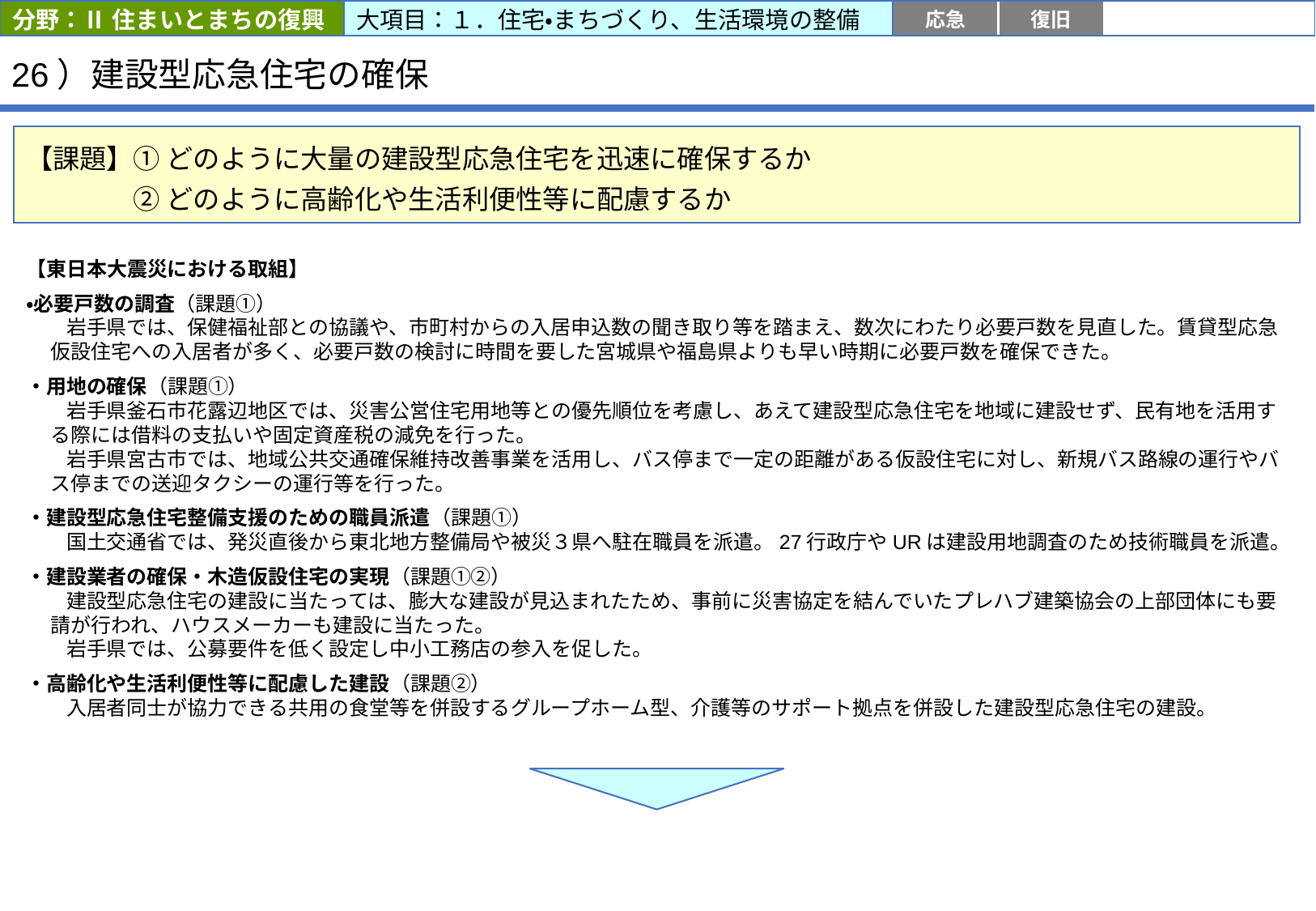

分野：Ⅱ 住まいとまちの復興
大項目：１．住宅・まちづくり、生活環境の整備
応急
復旧
復興前期
復興後期

# 26）建設型応急住宅の確保
【課題】① どのように大量の建設型応急住宅を迅速に確保するか
　　　　② どのように高齢化や生活利便性等に配慮するか
【東日本大震災における取組】
・必要戸数の調査（課題①）
　　岩手県では、保健福祉部との協議や、市町村からの入居申込数の聞き取り等を踏まえ、数次にわたり必要戸数を見直した。賃貸型応急仮設住宅への入居者が多く、必要戸数の検討に時間を要した宮城県や福島県よりも早い時期に必要戸数を確保できた。
・用地の確保（課題①）
　　岩手県釜石市花露辺地区では、災害公営住宅用地等との優先順位を考慮し、あえて建設型応急住宅を地域に建設せず、民有地を活用する際には借料の支払いや固定資産税の減免を行った。
　　岩手県宮古市では、地域公共交通確保維持改善事業を活用し、バス停まで一定の距離がある仮設住宅に対し、新規バス路線の運行やバス停までの送迎タクシーの運行等を行った。
・建設型応急住宅整備支援のための職員派遣（課題①）
　　国土交通省では、発災直後から東北地方整備局や被災３県へ駐在職員を派遣。27行政庁やURは建設用地調査のため技術職員を派遣。
・建設業者の確保・木造仮設住宅の実現（課題①②）
　　建設型応急住宅の建設に当たっては、膨大な建設が見込まれたため、事前に災害協定を結んでいたプレハブ建築協会の上部団体にも要請が行われ、ハウスメーカーも建設に当たった。
　　岩手県では、公募要件を低く設定し中小工務店の参入を促した。
・高齢化や生活利便性等に配慮した建設（課題②）
　　入居者同士が協力できる共用の食堂等を併設するグループホーム型、介護等のサポート拠点を併設した建設型応急住宅の建設。